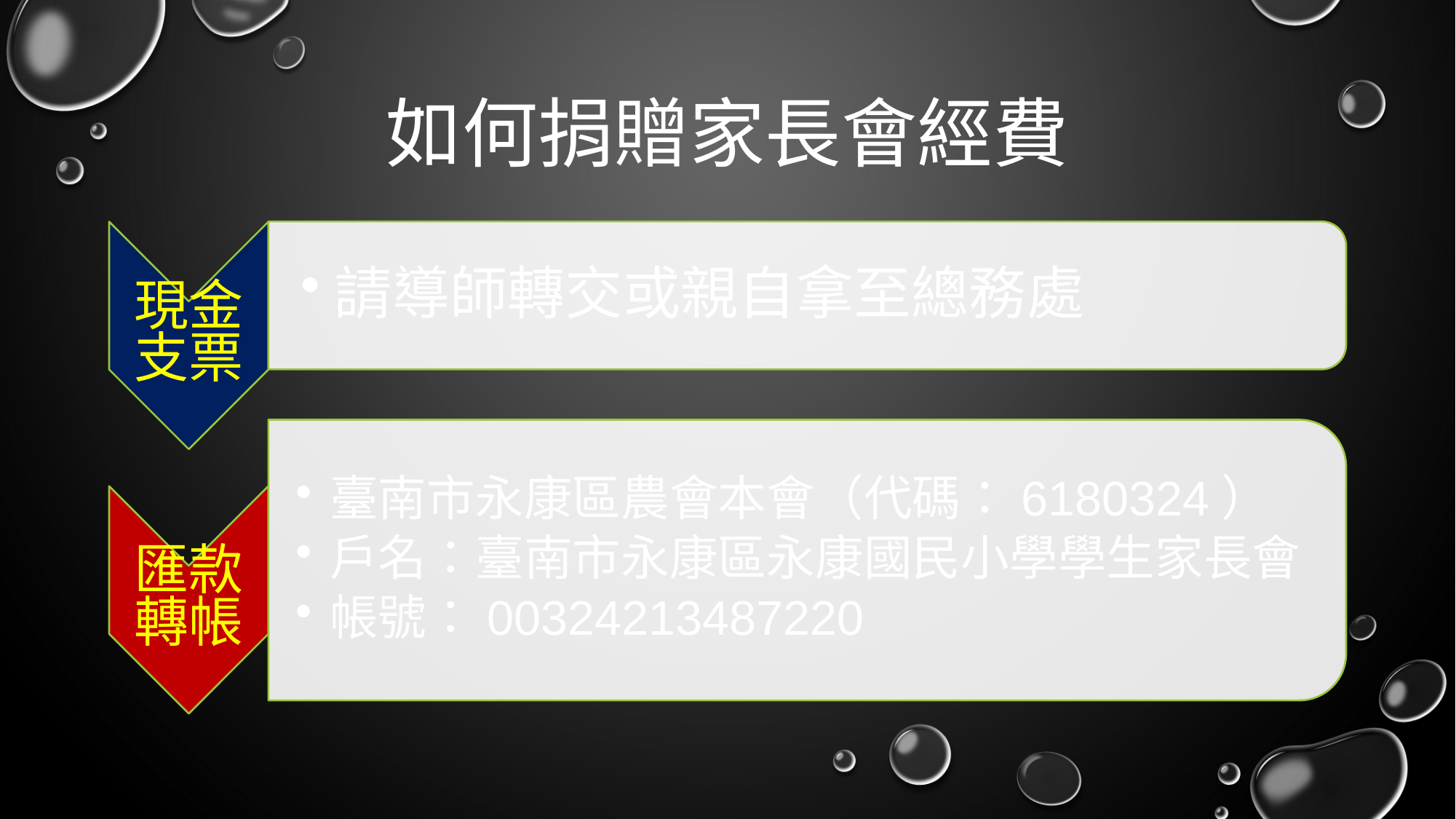

# 如何捐贈家長會經費
現金
支票
請導師轉交或親自拿至總務處
匯款
轉帳
臺南市永康區農會本會（代碼：6180324）
戶名：臺南市永康區永康國民小學學生家長會
帳號：00324213487220